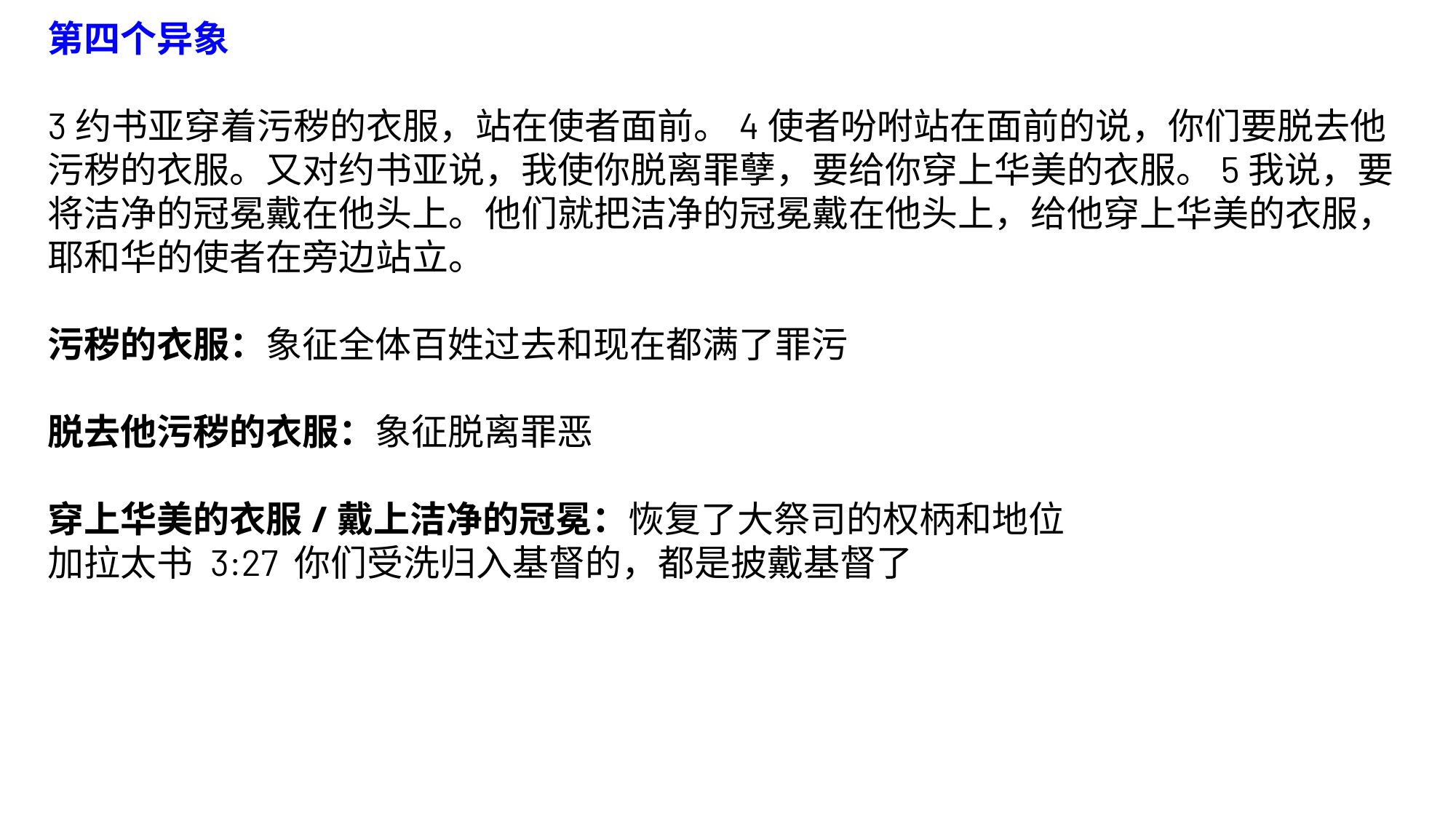

第四个异象

3约书亚穿着污秽的衣服，站在使者面前。4使者吩咐站在面前的说，你们要脱去他污秽的衣服。又对约书亚说，我使你脱离罪孽，要给你穿上华美的衣服。5我说，要将洁净的冠冕戴在他头上。他们就把洁净的冠冕戴在他头上，给他穿上华美的衣服，耶和华的使者在旁边站立。

污秽的衣服：象征全体百姓过去和现在都满了罪污

脱去他污秽的衣服：象征脱离罪恶

穿上华美的衣服/戴上洁净的冠冕：恢复了大祭司的权柄和地位
加拉太书 3:27 你们受洗归入基督的，都是披戴基督了